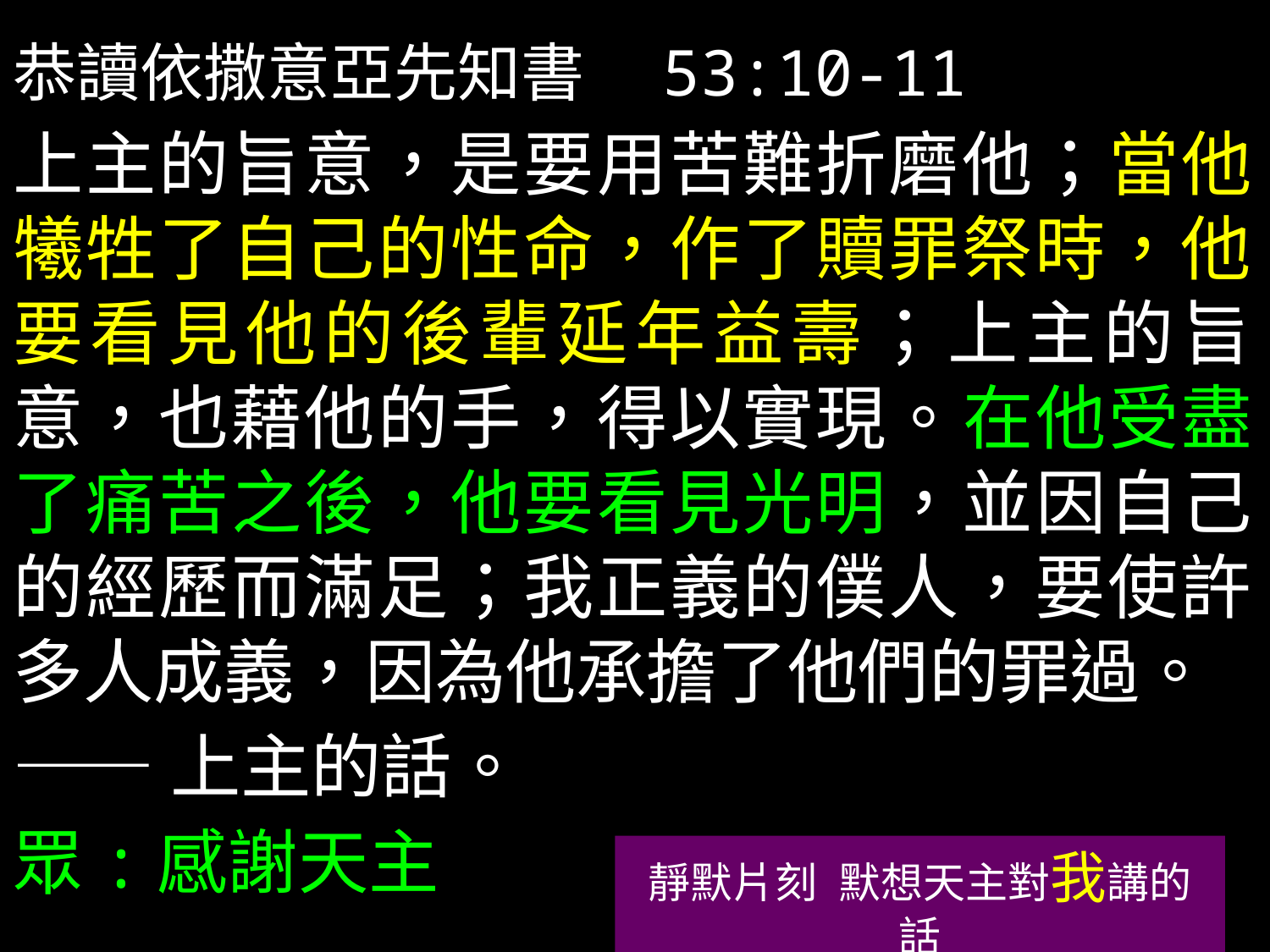

恭讀依撒意亞先知書　53:10-11
上主的旨意，是要用苦難折磨他；當他犧牲了自己的性命，作了贖罪祭時，他要看見他的後輩延年益壽；上主的旨意，也藉他的手，得以實現。在他受盡了痛苦之後，他要看見光明，並因自己的經歷而滿足；我正義的僕人，要使許多人成義，因為他承擔了他們的罪過。
——上主的話。
眾: 感謝天主

靜默片刻 默想天主對我講的話